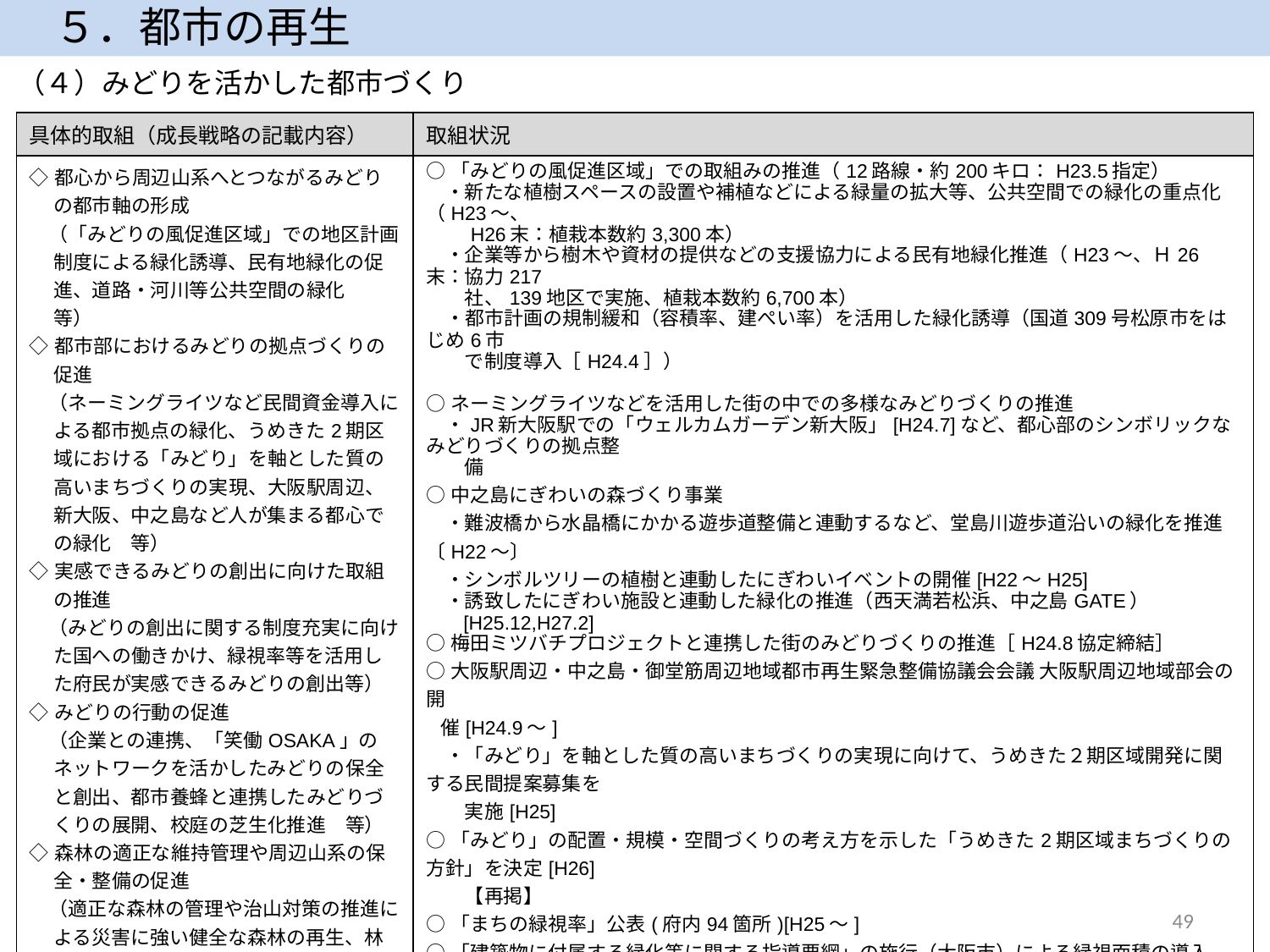

５．都市の再生
（４）みどりを活かした都市づくり
| 具体的取組（成長戦略の記載内容） | 取組状況 |
| --- | --- |
| ◇都心から周辺山系へとつながるみどりの都市軸の形成 　（「みどりの風促進区域」での地区計画制度による緑化誘導、民有地緑化の促進、道路・河川等公共空間の緑化　等） ◇都市部におけるみどりの拠点づくりの促進 　（ネーミングライツなど民間資金導入による都市拠点の緑化、うめきた2期区域における「みどり」を軸とした質の高いまちづくりの実現、大阪駅周辺、新大阪、中之島など人が集まる都心での緑化　等） ◇実感できるみどりの創出に向けた取組の推進 　（みどりの創出に関する制度充実に向けた国への働きかけ、緑視率等を活用した府民が実感できるみどりの創出等） ◇みどりの行動の促進 　（企業との連携、「笑働OSAKA」のネットワークを活かしたみどりの保全と創出、都市養蜂と連携したみどりづくりの展開、校庭の芝生化推進　等） ◇森林の適正な維持管理や周辺山系の保全・整備の促進 　（適正な森林の管理や治山対策の推進による災害に強い健全な森林の再生、林業の再生による木材の安定供給の強化、府民の森や長距離自然歩道等を活かした魅力ある地域づくり　等） ◇森林資源の循環的な利用促進 　（安価で施工が簡易な耐震補強部材などの普及、バイオマス発電用燃料など木質バイオマスのエネルギー利用促進　等 | ○「みどりの風促進区域」での取組みの推進（12路線・約200キロ：H23.5指定） 　・新たな植樹スペースの設置や補植などによる緑量の拡大等、公共空間での緑化の重点化（H23～、 　　H26末：植栽本数約3,300本） 　・企業等から樹木や資材の提供などの支援協力による民有地緑化推進（H23～、Ｈ26末：協力217 　　社、139地区で実施、植栽本数約6,700本） 　・都市計画の規制緩和（容積率、建ぺい率）を活用した緑化誘導（国道309号松原市をはじめ6市 　　で制度導入［H24.4］） ○ネーミングライツなどを活用した街の中での多様なみどりづくりの推進 　・JR新大阪駅での「ウェルカムガーデン新大阪」[H24.7]など、都心部のシンボリックなみどりづくりの拠点整 　　備 ○中之島にぎわいの森づくり事業 　・難波橋から水晶橋にかかる遊歩道整備と連動するなど、堂島川遊歩道沿いの緑化を推進〔H22～〕 　・シンボルツリーの植樹と連動したにぎわいイベントの開催[H22～H25] 　・誘致したにぎわい施設と連動した緑化の推進（西天満若松浜、中之島GATE）[H25.12,H27.2] ○梅田ミツバチプロジェクトと連携した街のみどりづくりの推進［H24.8協定締結］ ○大阪駅周辺・中之島・御堂筋周辺地域都市再生緊急整備協議会会議 大阪駅周辺地域部会の開 催[H24.9～]　 　・「みどり」を軸とした質の高いまちづくりの実現に向けて、うめきた２期区域開発に関する民間提案募集を 　　実施[H25] ○「みどり」の配置・規模・空間づくりの考え方を示した「うめきた2期区域まちづくりの方針」を決定[H26] 　　【再掲】 ○「まちの緑視率」公表(府内94箇所)[H25～] ○「建築物に付属する緑化等に関する指導要綱」の施行（大阪市）による緑視面積の導入[H26.4] ○堺第7－3区共生の森づくりの推進　[H26末：14.1ha、6.5万本植栽] ○泉佐野丘陵緑地　一部オープン[H26.8] ○校庭の芝生化推進　地域で維持管理できる人の育成：475人（H26） ○みどりの風感謝祭、みどりと健康ウォーキングの開催[H24～H26] ○阪南市及び岬町での優れた自然の風景地の保護と適正な利用推進のための府立自然公園の新たな 指定（府立阪南・岬自然公園947ha）[H23.7] ○生駒山系「花屏風」構想の取組み 　　H2６まで：のべ140団体9,042人が参加、32地区に7,308本を植樹 ○木材の安定供給に取組む地区を定め、同地区から産出される木材を「おおさか材」として認証する制度の推進や、民間企業等との連携による住宅の耐震や省エネ分野での木材の新たな用途開発など、木材利用の促進 |
49